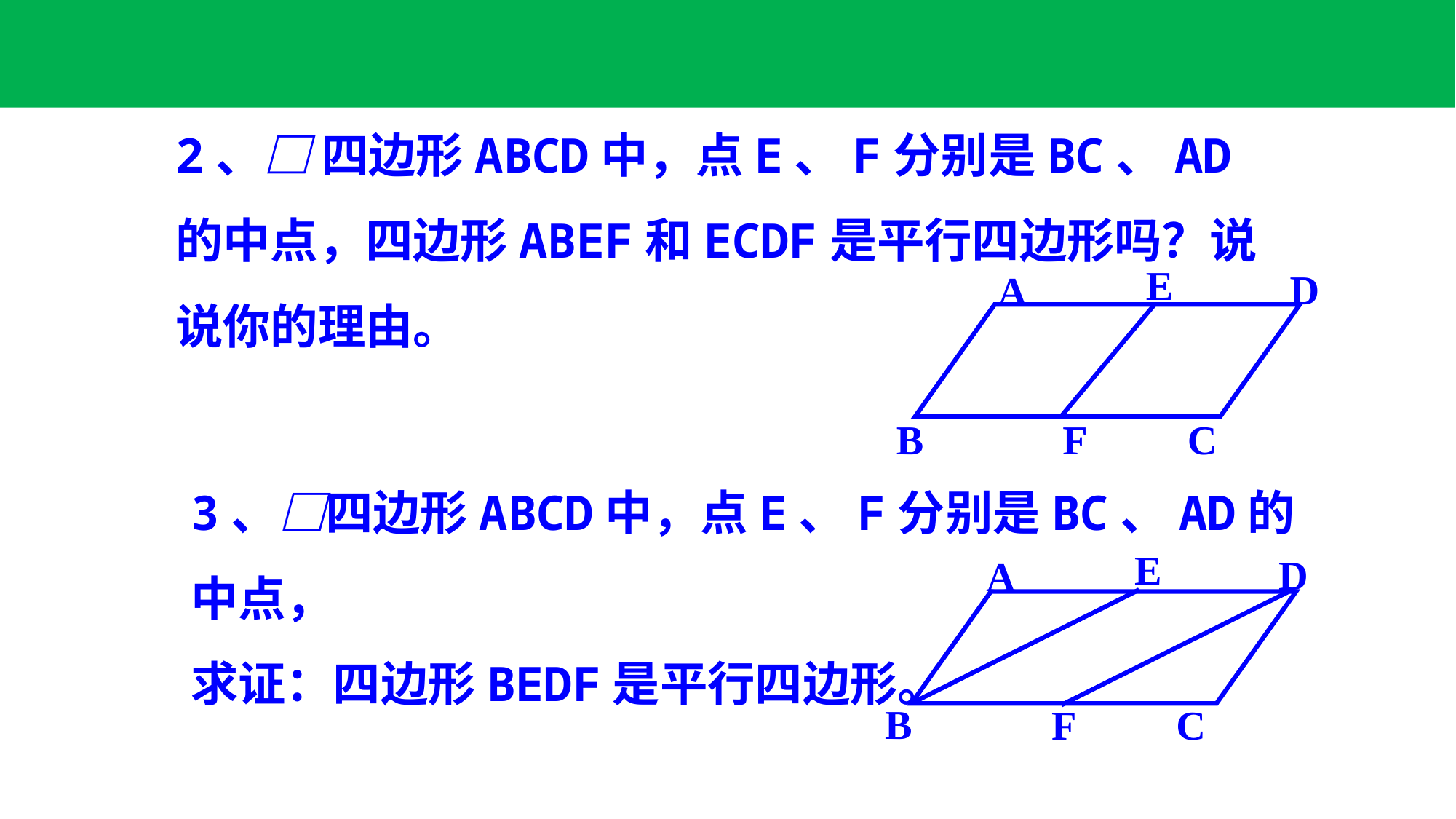

2、□ 四边形ABCD中，点E、F分别是BC、AD的中点，四边形ABEF和ECDF是平行四边形吗？说说你的理由。
E
D
A

B
F
C
3、□四边形ABCD中，点E、F分别是BC、AD的中点，
求证：四边形BEDF是平行四边形。
E
D
A

B
F
C